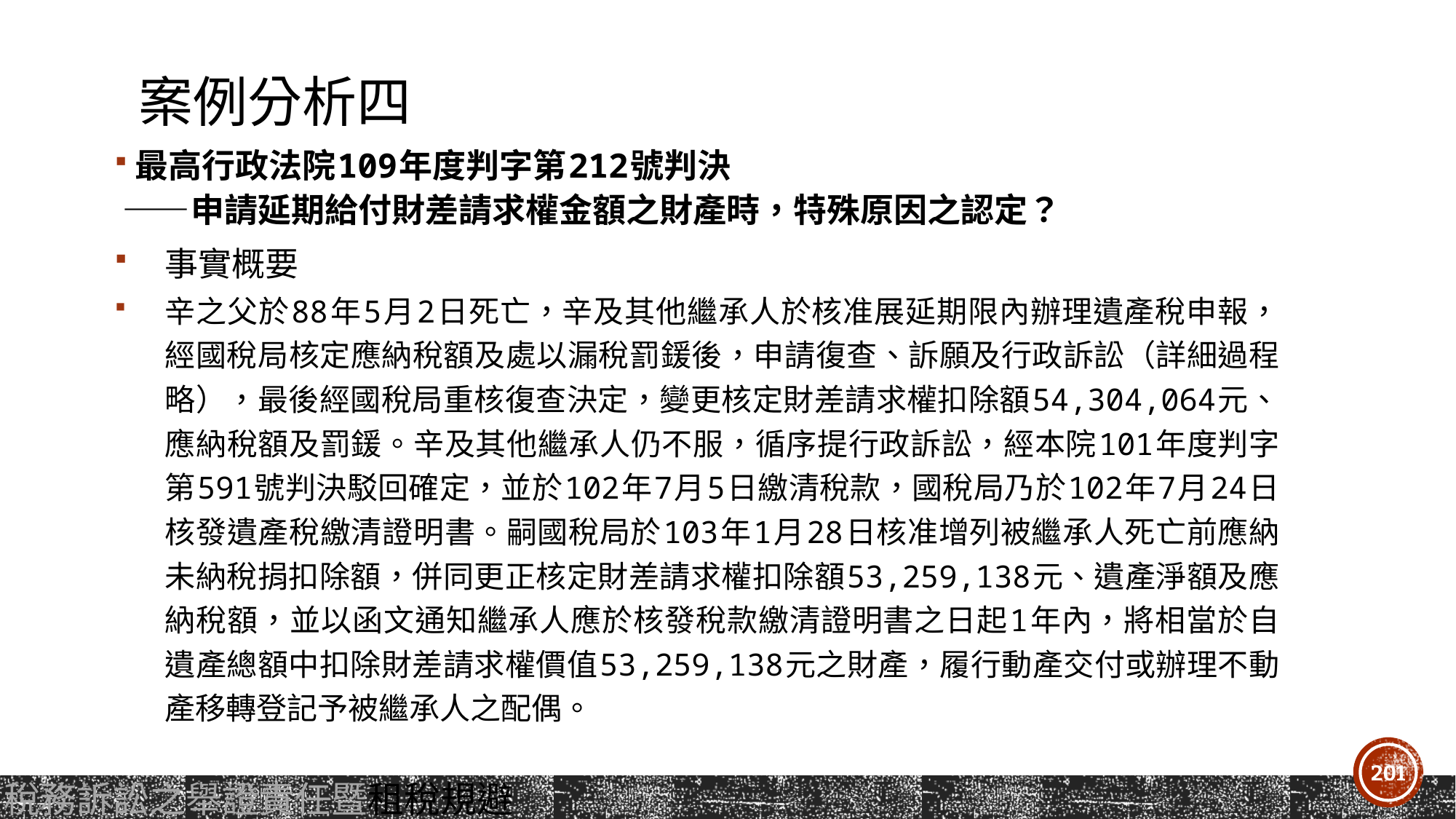

# 案例分析四
最高行政法院109年度判字第212號判決
 ——申請延期給付財差請求權金額之財產時，特殊原因之認定？
事實概要
辛之父於88年5月2日死亡，辛及其他繼承人於核准展延期限內辦理遺產稅申報，經國稅局核定應納稅額及處以漏稅罰鍰後，申請復查、訴願及行政訴訟（詳細過程略），最後經國稅局重核復查決定，變更核定財差請求權扣除額54,304,064元、應納稅額及罰鍰。辛及其他繼承人仍不服，循序提行政訴訟，經本院101年度判字第591號判決駁回確定，並於102年7月5日繳清稅款，國稅局乃於102年7月24日核發遺產稅繳清證明書。嗣國稅局於103年1月28日核准增列被繼承人死亡前應納未納稅捐扣除額，併同更正核定財差請求權扣除額53,259,138元、遺產淨額及應納稅額，並以函文通知繼承人應於核發稅款繳清證明書之日起1年內，將相當於自遺產總額中扣除財差請求權價值53,259,138元之財產，履行動產交付或辦理不動產移轉登記予被繼承人之配偶。

201